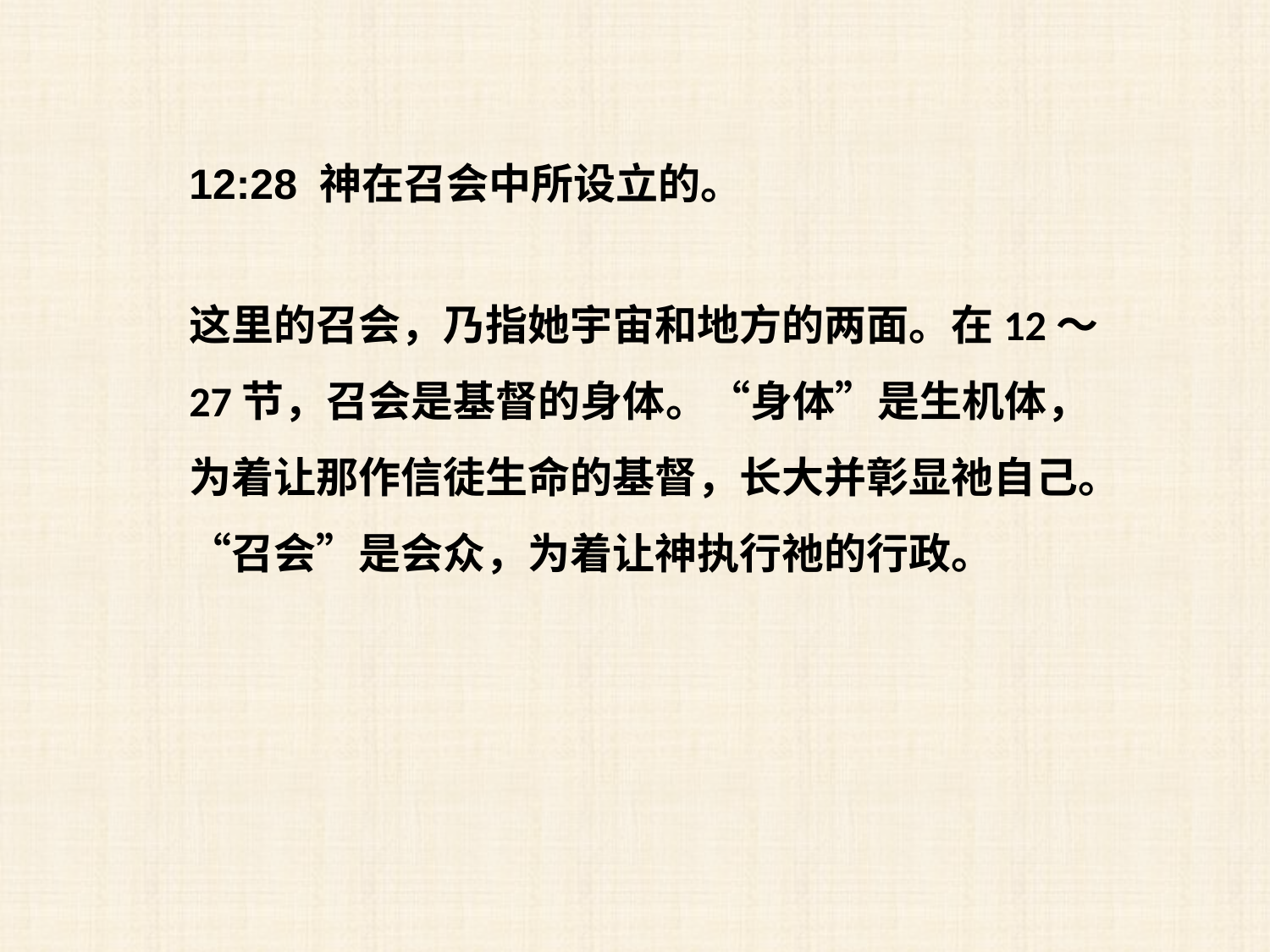

12:28 神在召会中所设立的。
这里的召会，乃指她宇宙和地方的两面。在12～27节，召会是基督的身体。“身体”是生机体，为着让那作信徒生命的基督，长大并彰显祂自己。“召会”是会众，为着让神执行祂的行政。